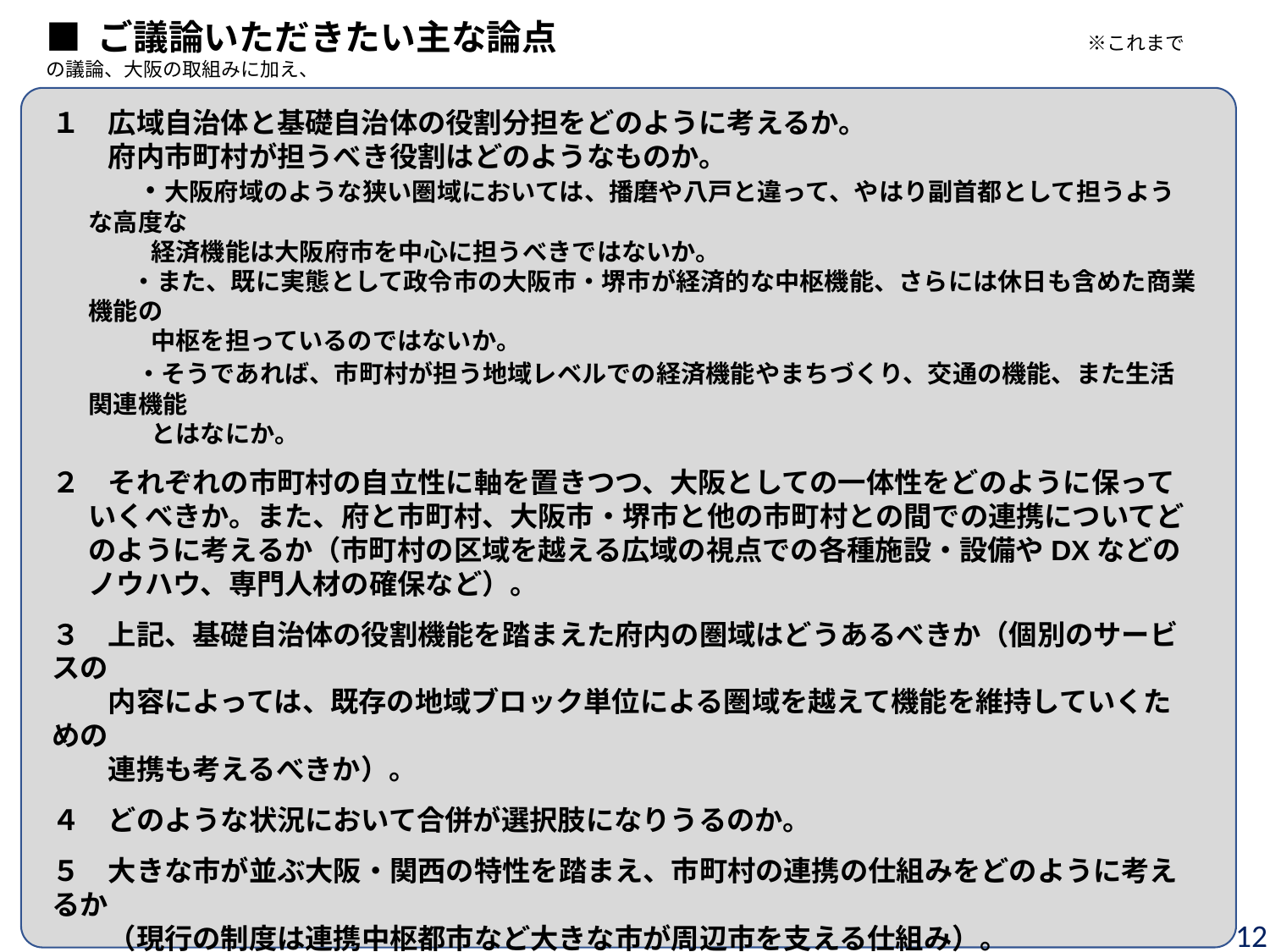

■ ご議論いただきたい主な論点　　　　　　　　　　　　　　　※これまでの議論、大阪の取組みに加え、
　　　　　　　　　　　　　　　　　　　　　　　　　　　　　　　　　　　　　　　　　　　　　　　　　　　　　　　　　　　　　　　　　　連携中枢都市を一つの議論の契機に

１　広域自治体と基礎自治体の役割分担をどのように考えるか。
　　府内市町村が担うべき役割はどのようなものか。
　　　・大阪府域のような狭い圏域においては、播磨や八戸と違って、やはり副首都として担うような高度な
　　　　経済機能は大阪府市を中心に担うべきではないか。
　　　 ・また、既に実態として政令市の大阪市・堺市が経済的な中枢機能、さらには休日も含めた商業機能の
　　　　中枢を担っているのではないか。
　　　・そうであれば、市町村が担う地域レベルでの経済機能やまちづくり、交通の機能、また生活関連機能
　　　　とはなにか。

２　それぞれの市町村の自立性に軸を置きつつ、大阪としての一体性をどのように保っていくべきか。また、府と市町村、大阪市・堺市と他の市町村との間での連携についてどのように考えるか（市町村の区域を越える広域の視点での各種施設・設備やDXなどのノウハウ、専門人材の確保など）。

３　上記、基礎自治体の役割機能を踏まえた府内の圏域はどうあるべきか（個別のサービスの
　　内容によっては、既存の地域ブロック単位による圏域を越えて機能を維持していくための
　　連携も考えるべきか）。

４　どのような状況において合併が選択肢になりうるのか。

５　大きな市が並ぶ大阪・関西の特性を踏まえ、市町村の連携の仕組みをどのように考えるか
　　（現行の制度は連携中枢都市など大きな市が周辺市を支える仕組み）。

６　上記連携の仕組みを進めるうえで、国の役割をどのように考えるか。
　　　・促進するための新たなメニュー等は考えられるか。

７　まずは、大阪においても、財政基盤が弱い小規模町村をターゲットに取組みを進めること
　　をどのように考えるか。

12